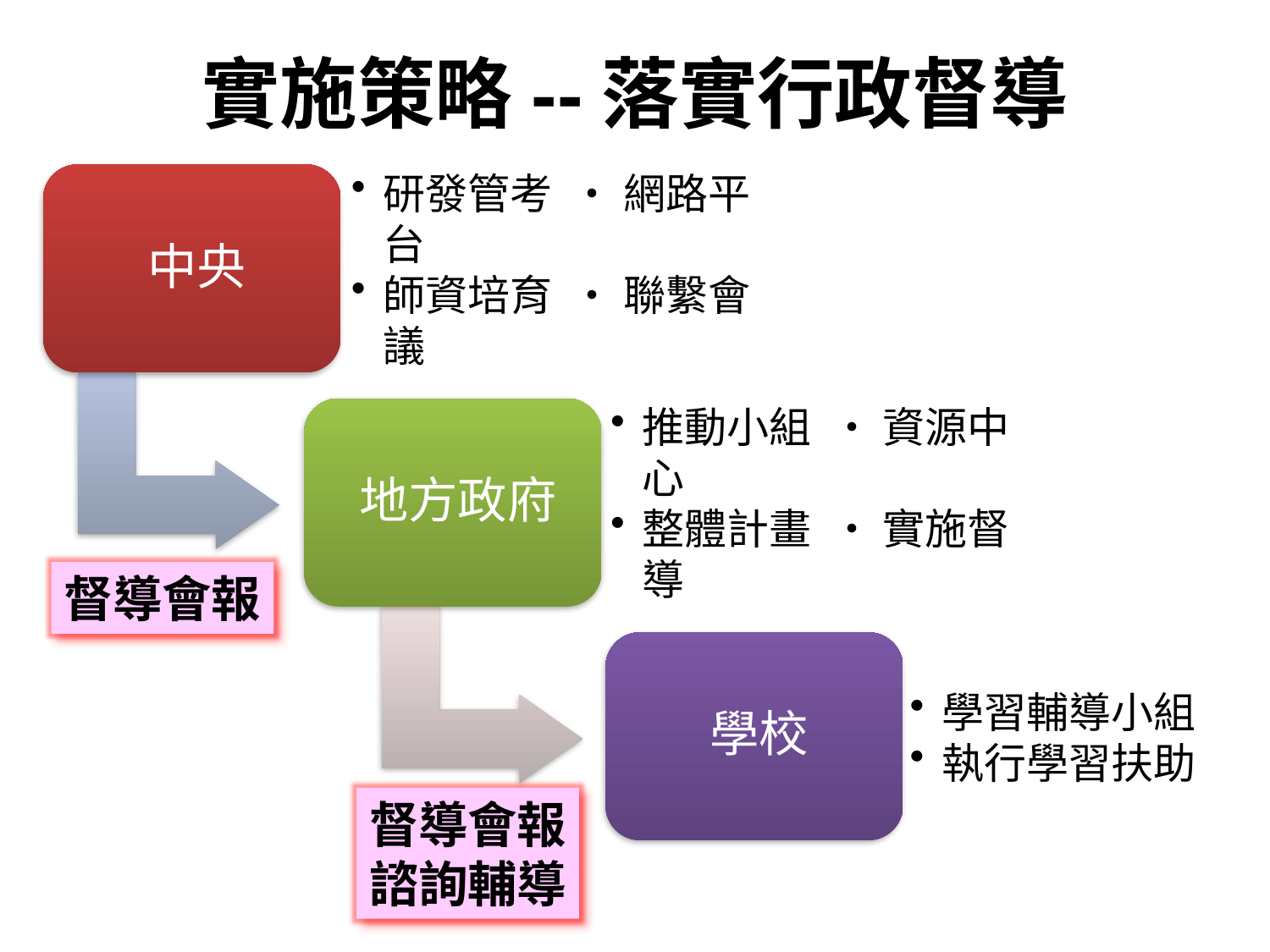

實施策略--落實行政督導
中央
研發管考  • 網路平台
師資培育  • 聯繫會議
地方政府
推動小組  • 資源中心
整體計畫  • 實施督導
學校
學習輔導小組
執行學習扶助
督導會報
督導會報
諮詢輔導